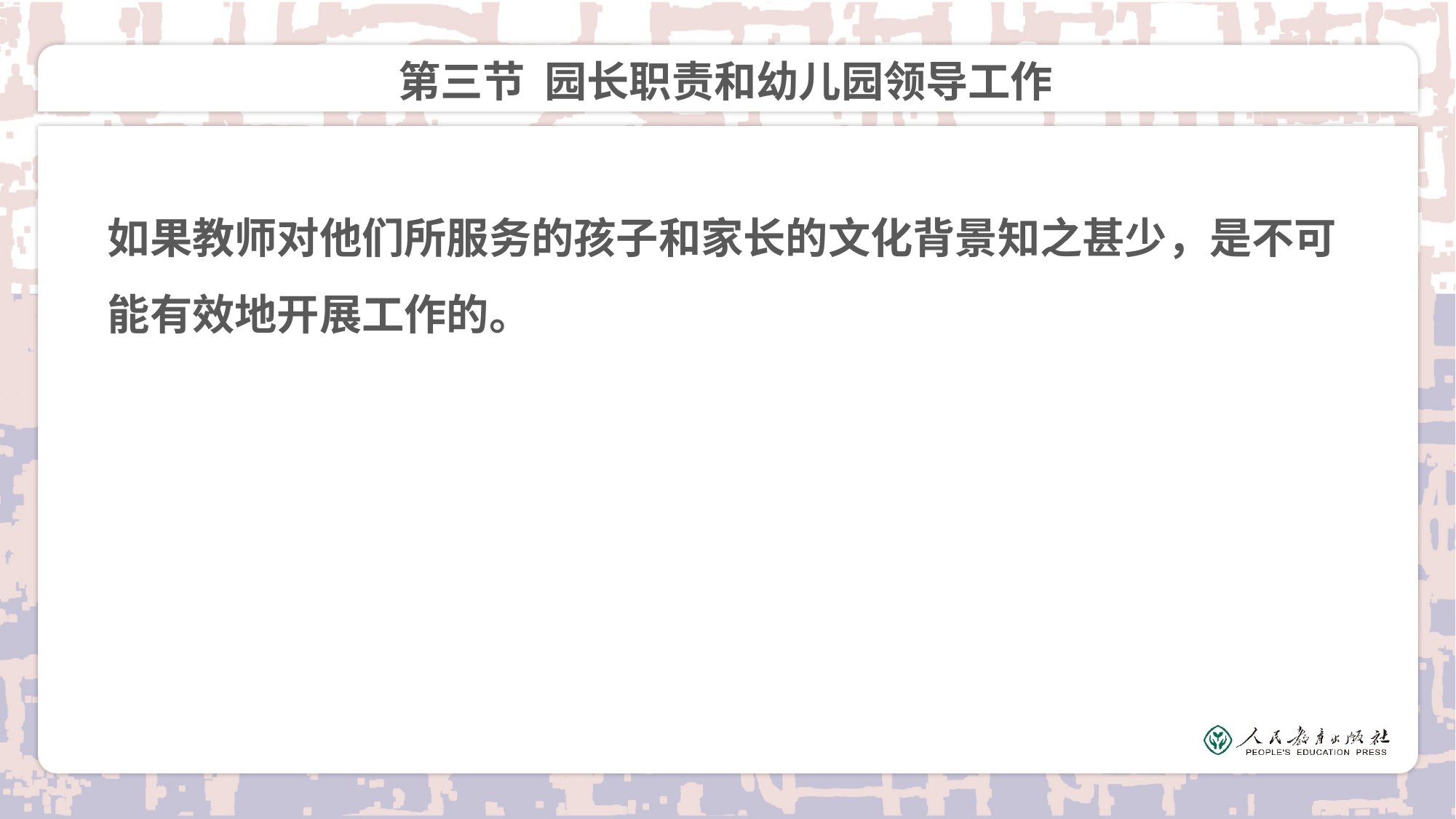

# 第三节  园长职责和幼儿园领导工作
如果教师对他们所服务的孩子和家长的文化背景知之甚少，是不可能有效地开展工作的。